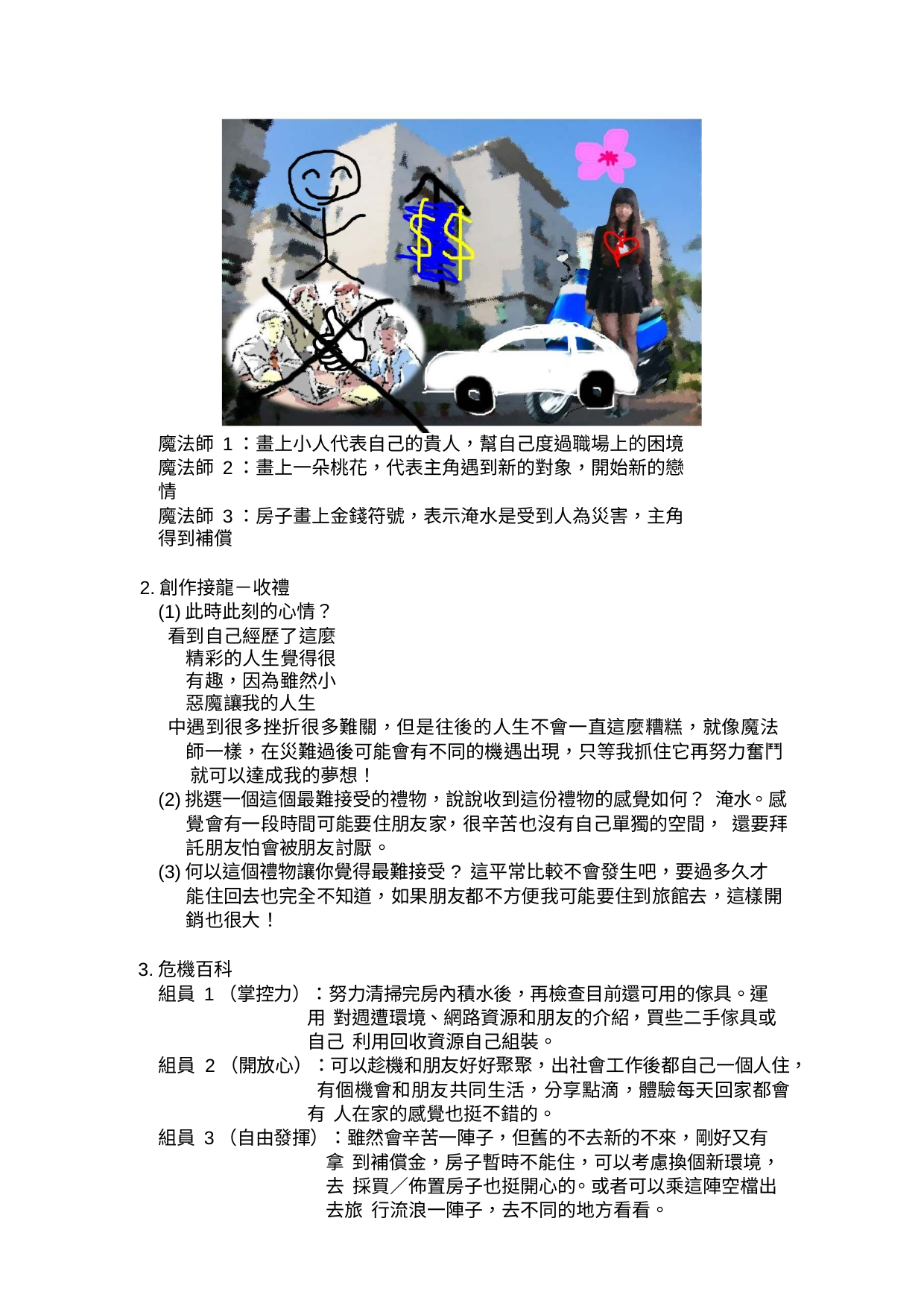

魔法師 1：畫上小人代表自己的貴人，幫自己度過職場上的困境  魔法師 2：畫上一朵桃花，代表主角遇到新的對象，開始新的戀情
魔法師 3：房子畫上金錢符號，表示淹水是受到人為災害，主角得到補償

2.創作接龍－收禮
(1)此時此刻的心情？
看到自己經歷了這麼精彩的人生覺得很有趣，因為雖然小惡魔讓我的人生
中遇到很多挫折很多難關，但是往後的人生不會一直這麼糟糕，就像魔法  師一樣，在災難過後可能會有不同的機遇出現，只等我抓住它再努力奮鬥  就可以達成我的夢想！
(2)挑選一個這個最難接受的禮物，說說收到這份禮物的感覺如何？  淹水。感覺會有一段時間可能要住朋友家，很辛苦也沒有自己單獨的空間，  還要拜託朋友怕會被朋友討厭。
(3)何以這個禮物讓你覺得最難接受? 這平常比較不會發生吧，要過多久才能住回去也完全不知道，如果朋友都不方便我可能要住到旅館去，這樣開銷也很大！

3.危機百科
組員 1（掌控力）：努力清掃完房內積水後，再檢查目前還可用的傢具。運用  對週遭環境、網路資源和朋友的介紹，買些二手傢具或自己  利用回收資源自己組裝。
組員 2（開放心）：可以趁機和朋友好好聚聚，出社會工作後都自己一個人住，  有個機會和朋友共同生活，分享點滴，體驗每天回家都會有  人在家的感覺也挺不錯的。
組員 3（自由發揮）：雖然會辛苦一陣子，但舊的不去新的不來，剛好又有拿  到補償金，房子暫時不能住，可以考慮換個新環境，去  採買／佈置房子也挺開心的。或者可以乘這陣空檔出去旅  行流浪一陣子，去不同的地方看看。